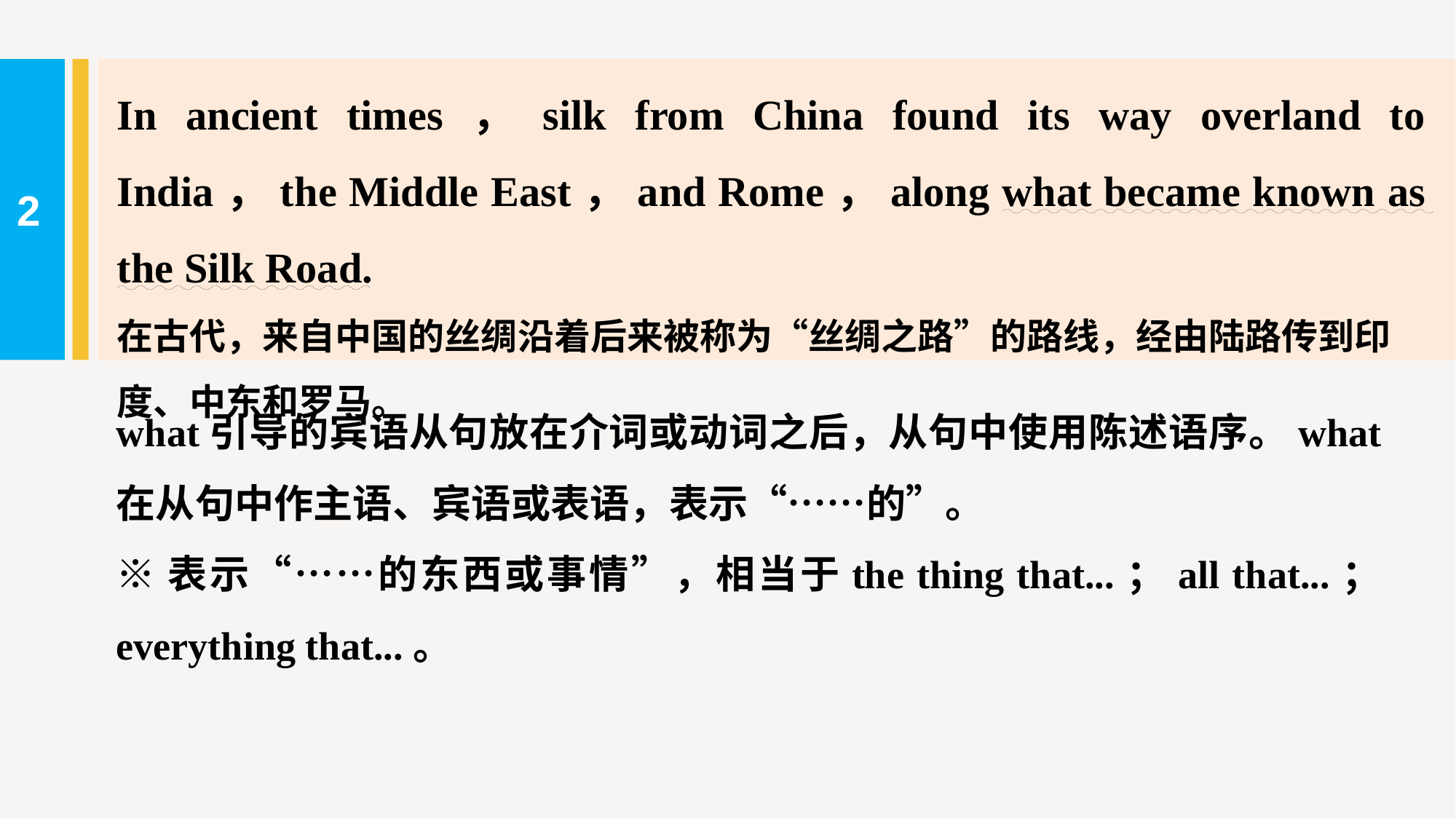

In ancient times，silk from China found its way overland to India，the Middle East，and Rome，along what became known as the Silk Road.
在古代，来自中国的丝绸沿着后来被称为“丝绸之路”的路线，经由陆路传到印度、中东和罗马。

2
what引导的宾语从句放在介词或动词之后，从句中使用陈述语序。what在从句中作主语、宾语或表语，表示“……的”。
※表示“……的东西或事情”，相当于the thing that...；all that...；everything that...。